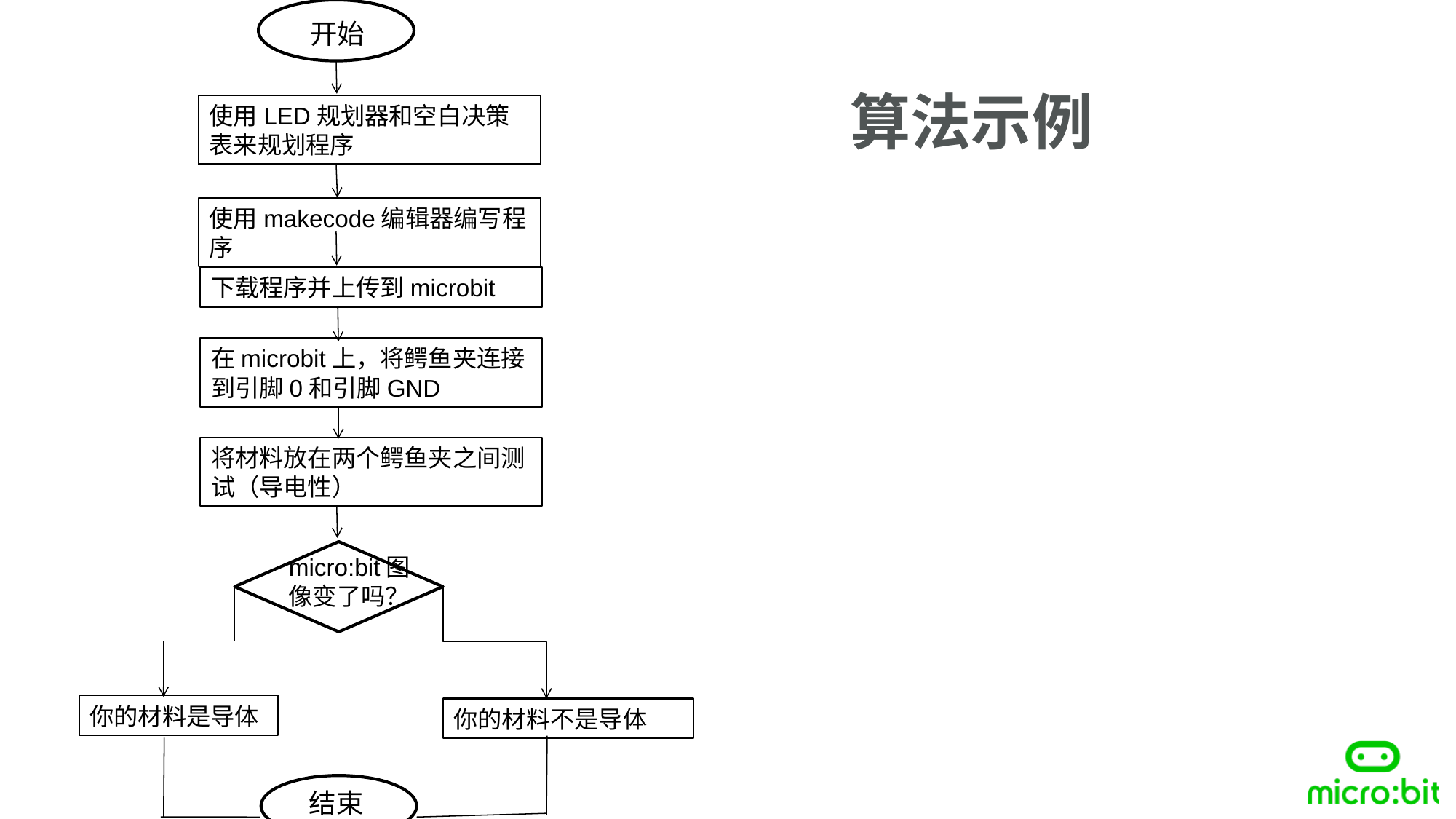

开始
使用LED规划器和空白决策表来规划程序
使用makecode编辑器编写程序
下载程序并上传到microbit
在microbit上，将鳄鱼夹连接到引脚0和引脚GND
将材料放在两个鳄鱼夹之间测试（导电性）

micro:bit图像变了吗？
你的材料是导体
你的材料不是导体

结束
算法示例